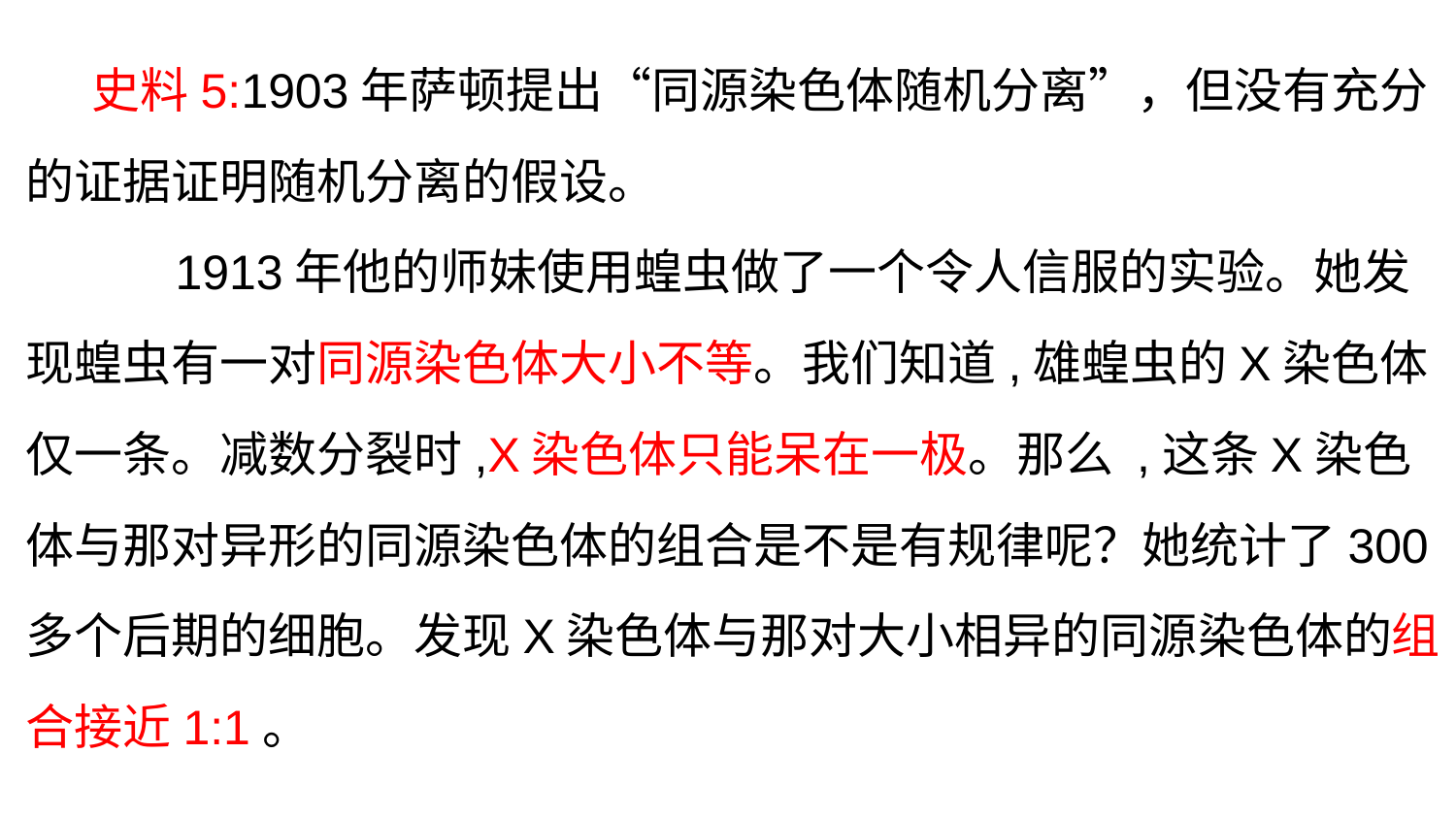

史料5:1903年萨顿提出“同源染色体随机分离”，但没有充分的证据证明随机分离的假设。
           1913年他的师妹使用蝗虫做了一个令人信服的实验。她发现蝗虫有一对同源染色体大小不等。我们知道,雄蝗虫的X染色体仅一条。减数分裂时,X染色体只能呆在一极。那么 ,这条X染色体与那对异形的同源染色体的组合是不是有规律呢？她统计了300多个后期的细胞。发现X染色体与那对大小相异的同源染色体的组合接近1:1。